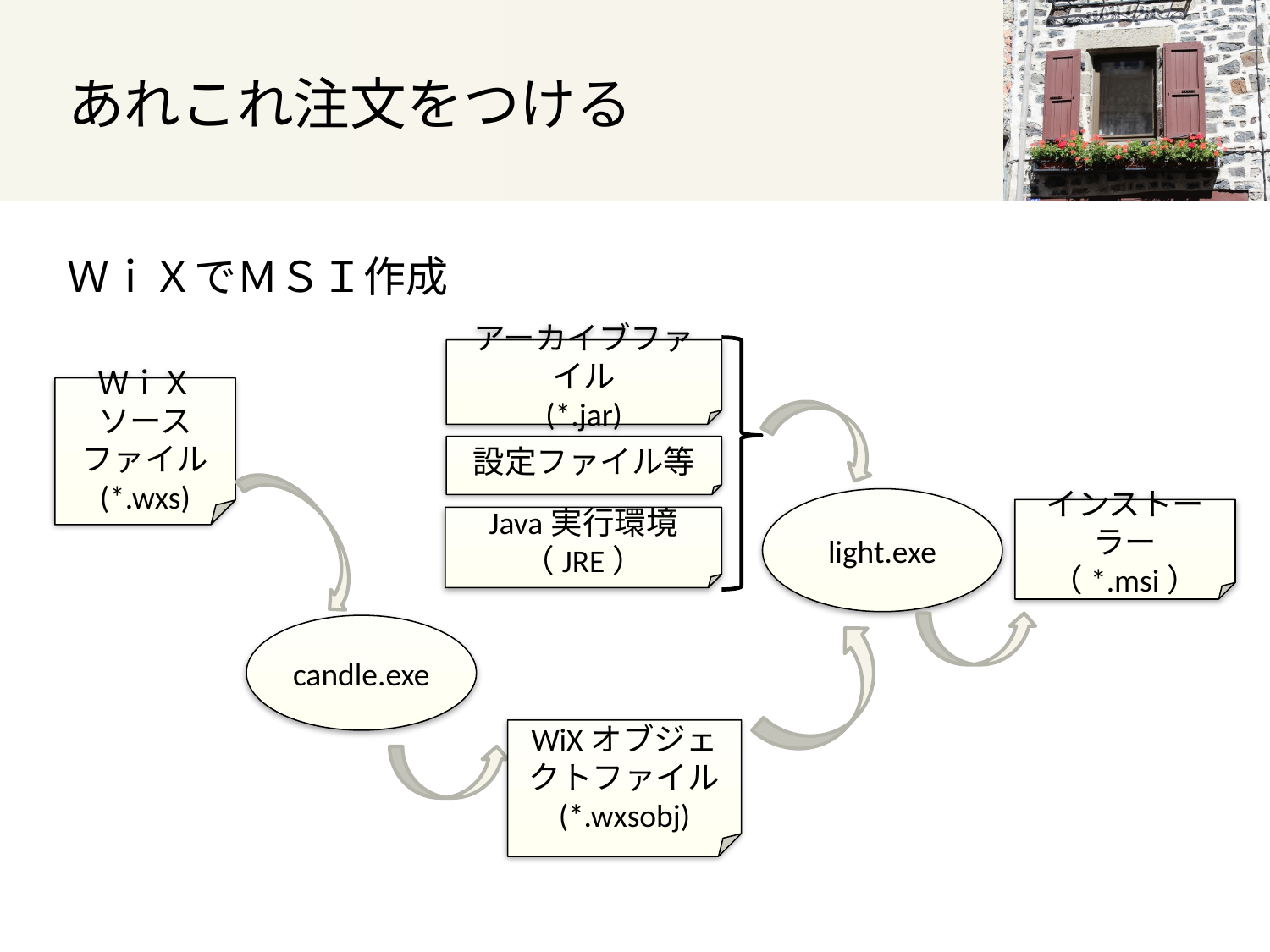

# あれこれ注文をつける
ＷｉＸでＭＳＩ作成

アーカイブファイル
(*.jar)
ＷｉＸソース
ファイル
(*.wxs)

設定ファイル等
light.exe
インストーラー
（*.msi）
Java実行環境
（JRE）

candle.exe

WiXオブジェクトファイル
(*.wxsobj)